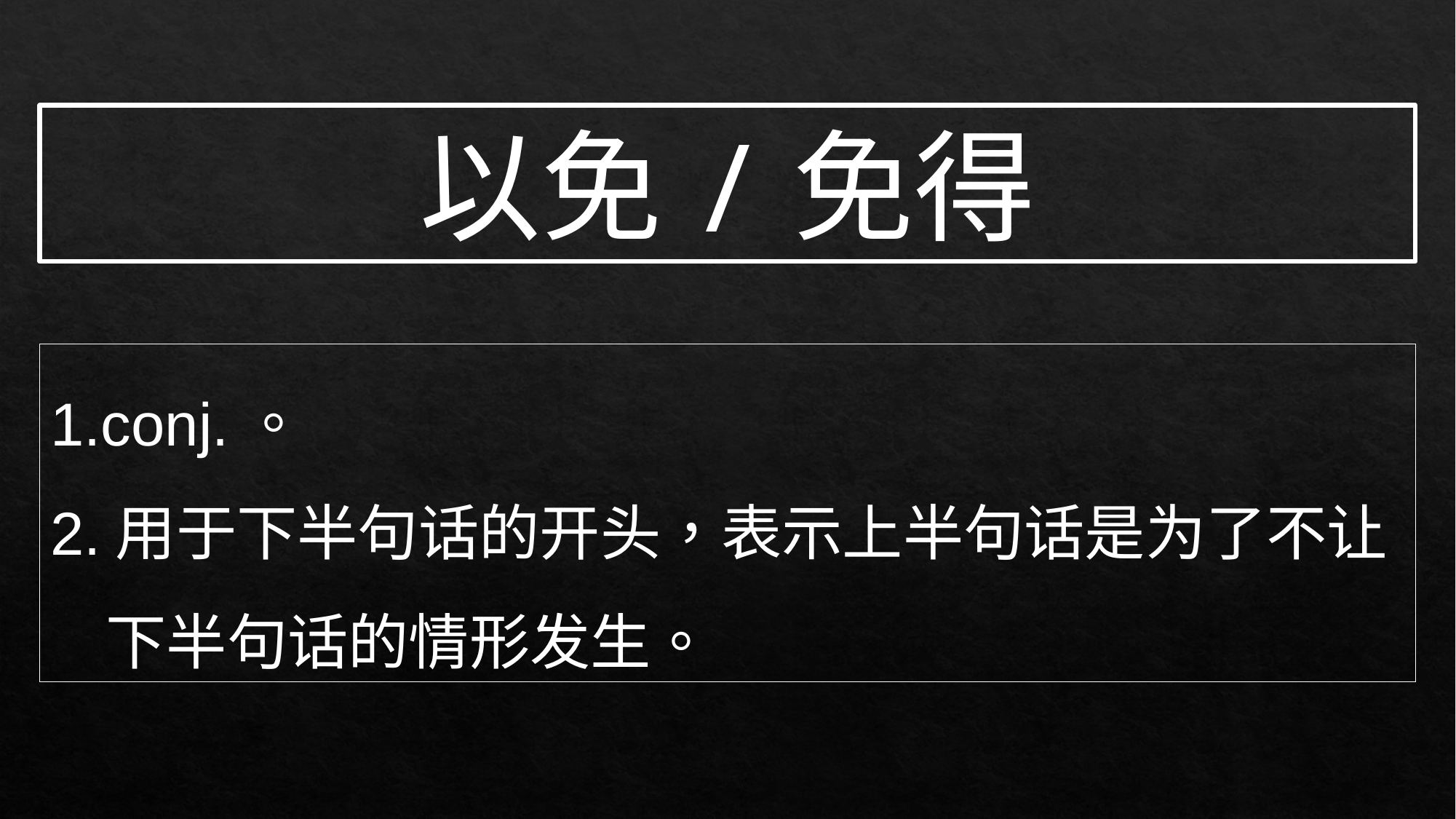

以免/免得
1.conj.。
2.用于下半句话的开头，表示上半句话是为了不让
   下半句话的情形发生。